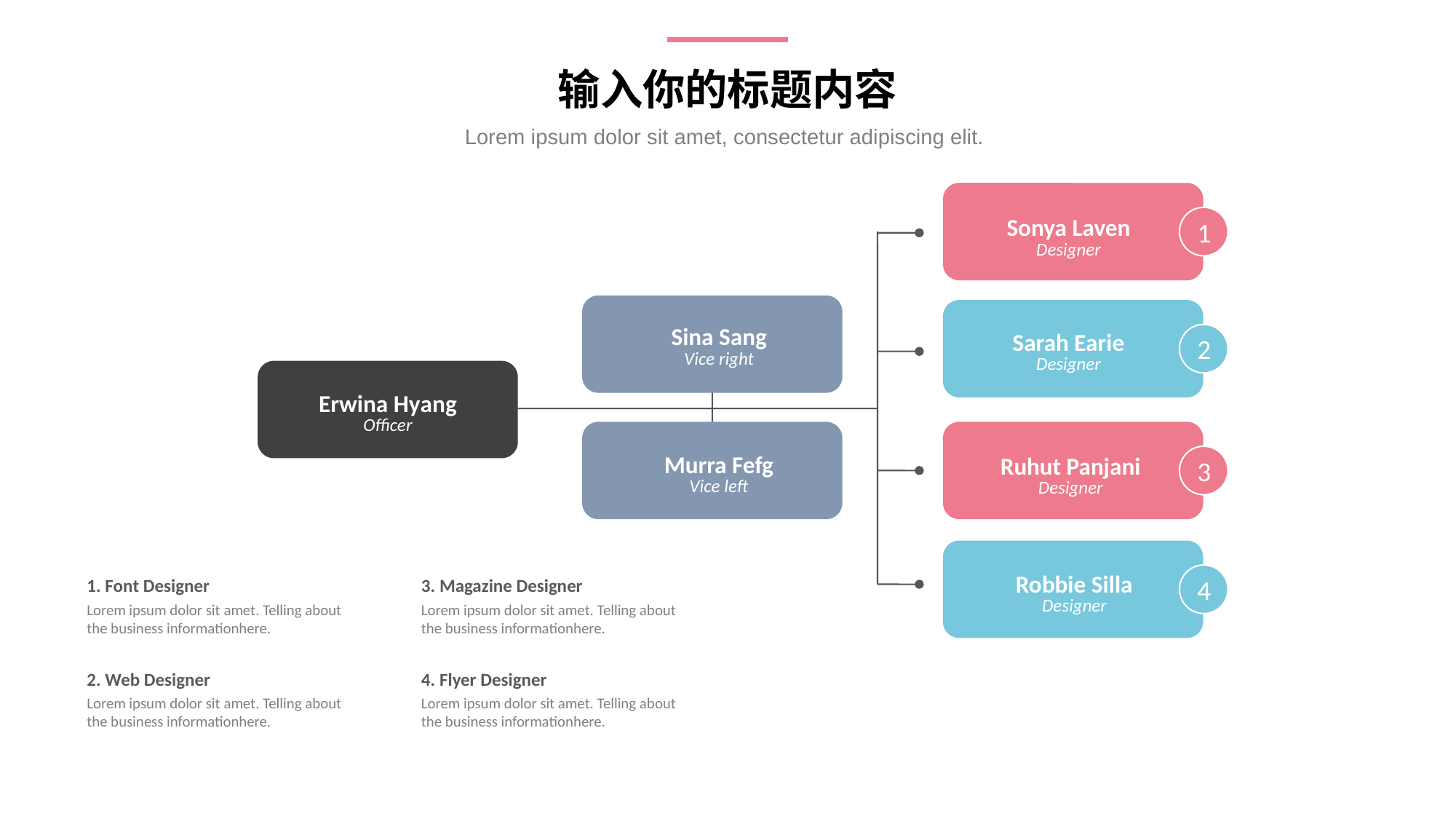

输入你的标题内容
Lorem ipsum dolor sit amet, consectetur adipiscing elit.

1
Sonya Laven
Designer

Sarah Earie
2
Designer
Sina Sang
Vice right

Erwina Hyang

Officer

Ruhut Panjani
3
Designer
Murra Fefg
Vice left

Robbie Silla
4
Designer
3. Magazine Designer
Lorem ipsum dolor sit amet. Telling about the business informationhere.
1. Font Designer
Lorem ipsum dolor sit amet. Telling about the business informationhere.

2. Web Designer
Lorem ipsum dolor sit amet. Telling about the business informationhere.
4. Flyer Designer
Lorem ipsum dolor sit amet. Telling about the business informationhere.